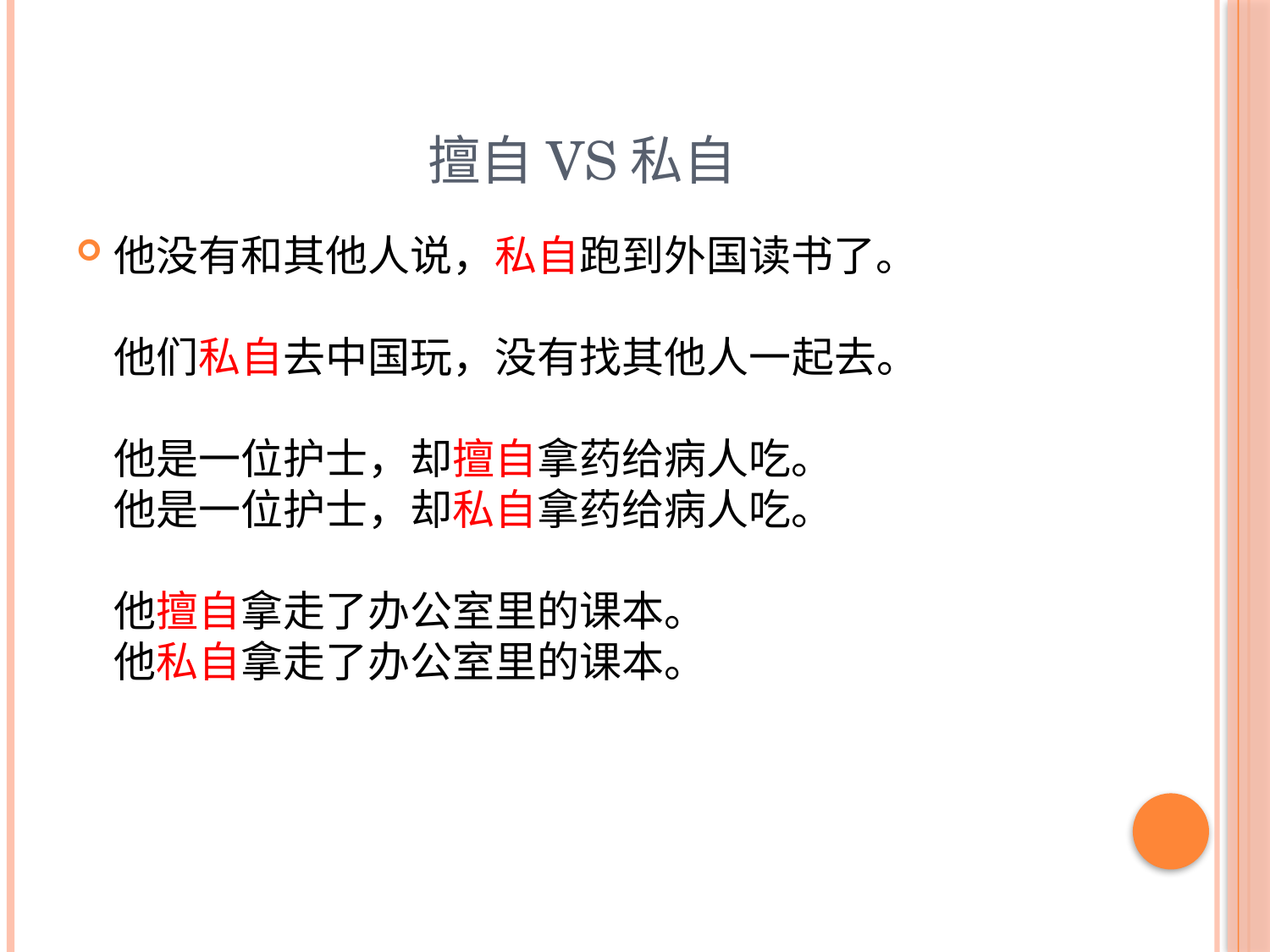

# 擅自VS私自
他没有和其他人说，私自跑到外国读书了。
他们私自去中国玩，没有找其他人一起去。
他是一位护士，却擅自拿药给病人吃。
他是一位护士，却私自拿药给病人吃。
他擅自拿走了办公室里的课本。
他私自拿走了办公室里的课本。